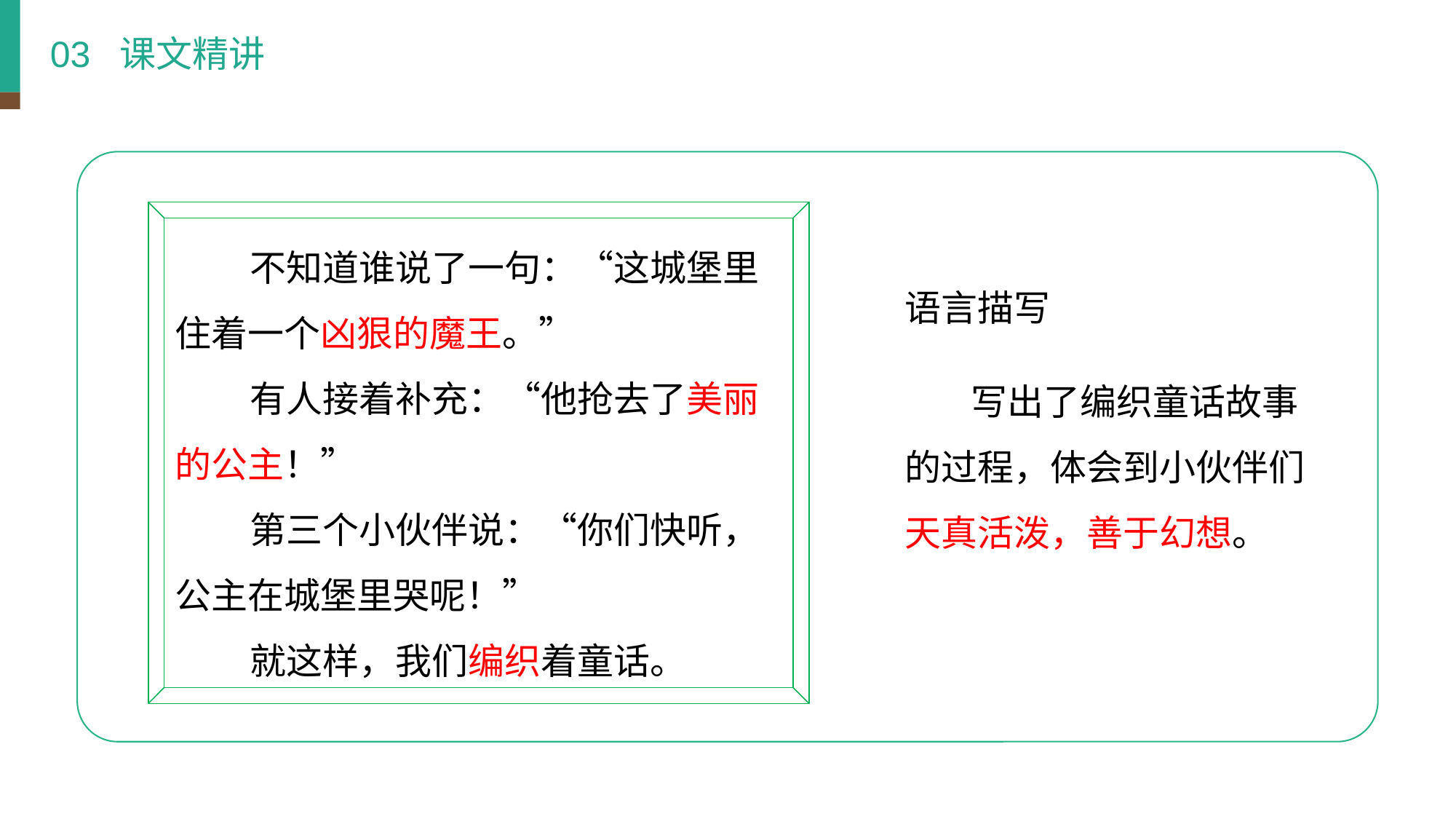

03  课文精讲
不知道谁说了一句：“这城堡里住着一个凶狠的魔王。”
有人接着补充：“他抢去了美丽的公主！”
第三个小伙伴说：“你们快听，公主在城堡里哭呢！”
就这样，我们编织着童话。
语言描写
       写出了编织童话故事的过程，体会到小伙伴们天真活泼，善于幻想。